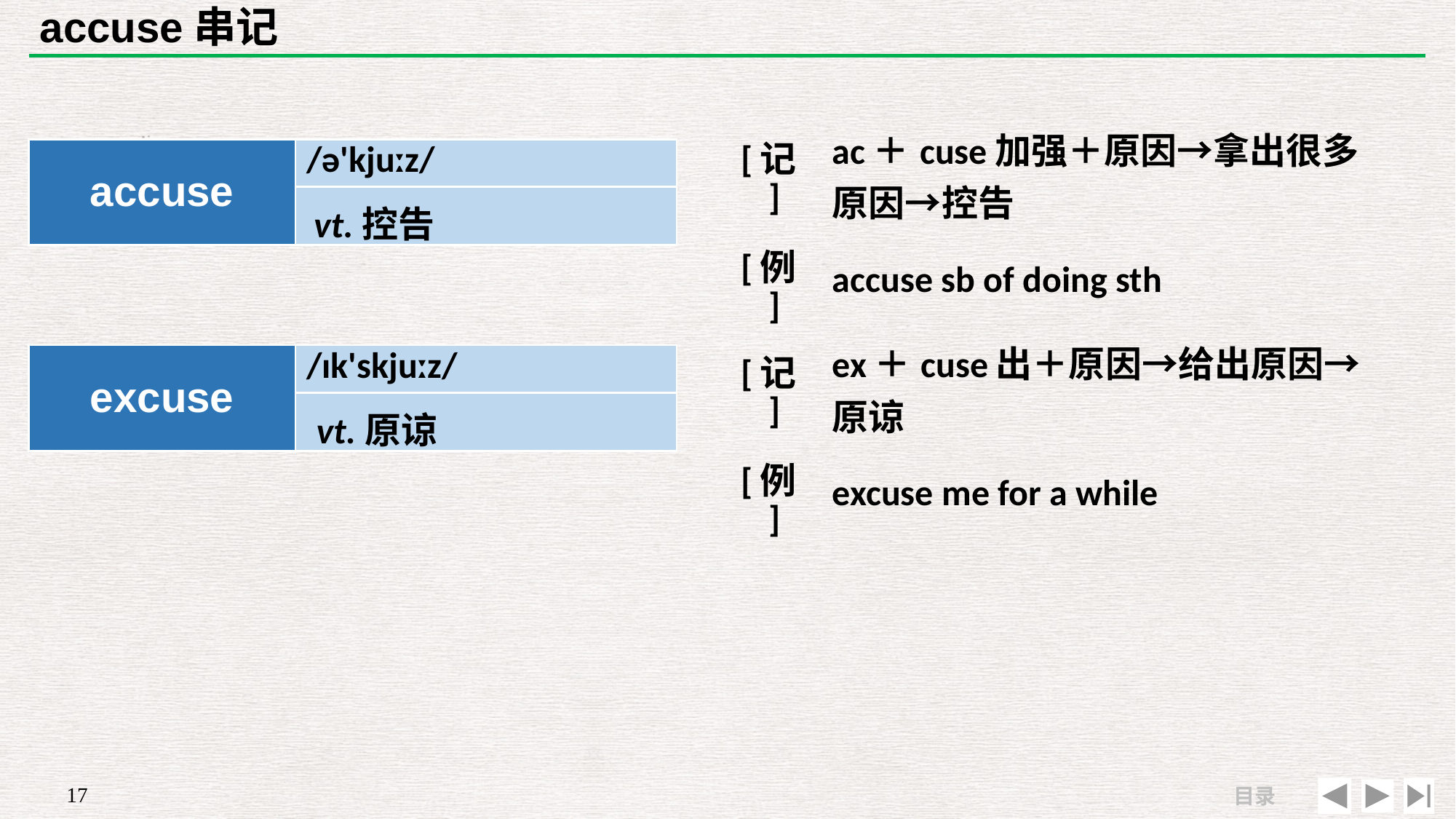

# accuse串记

| [记] | ac＋cuse加强＋原因→拿出很多原因→控告 |
| --- | --- |
| [例] | accuse sb of doing sth |
| accuse | /ə'kjuːz/ |
| --- | --- |
|  |  |
vt.控告
| [记] | ex＋cuse出＋原因→给出原因→原谅 |
| --- | --- |
| [例] | excuse me for a while |
| excuse | /ɪk'skjuːz/ |
| --- | --- |
|  |  |
vt.原谅